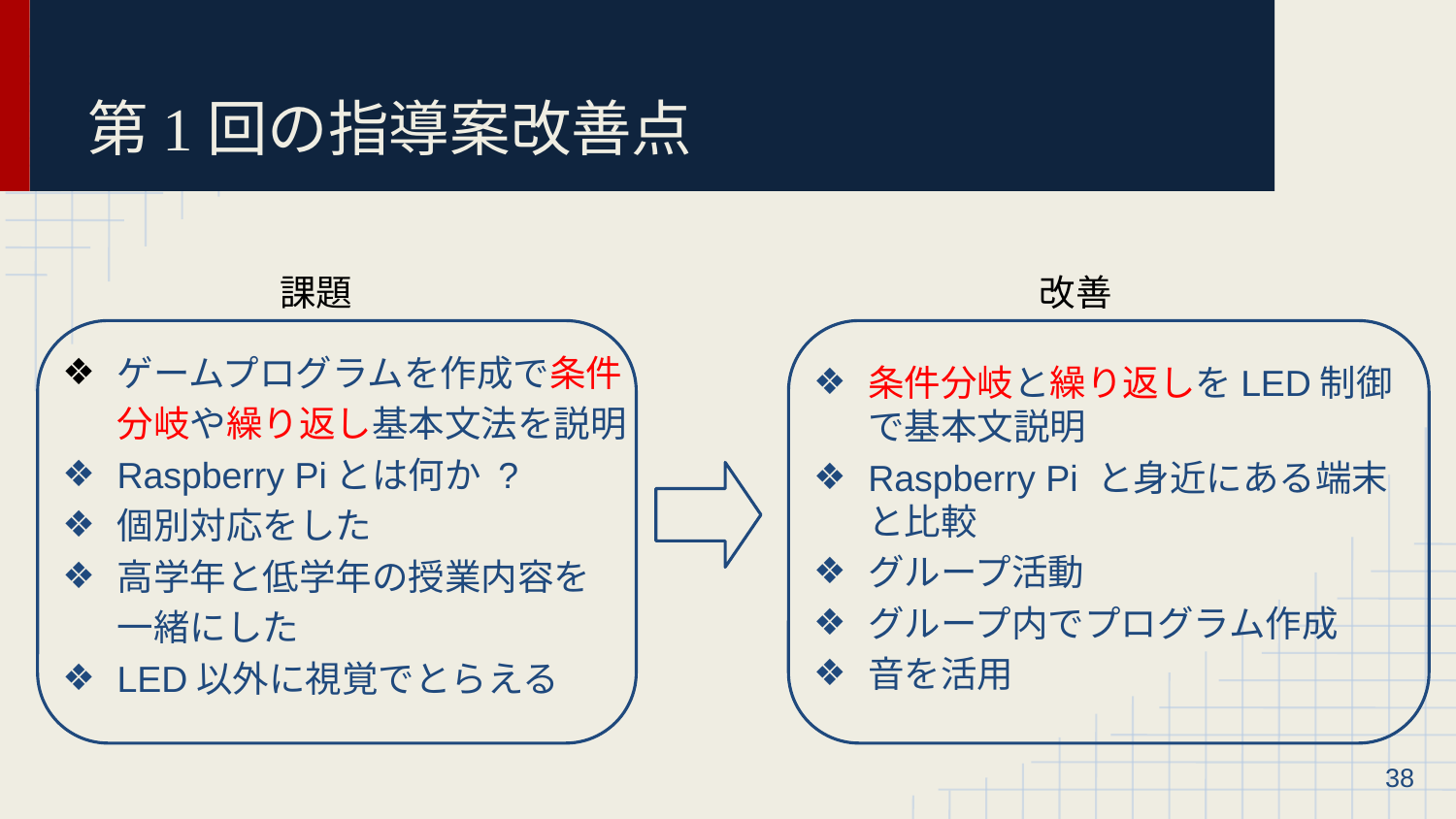

# 第1回の指導案改善点

課題
改善

ゲームプログラムを作成で条件
分岐や繰り返し基本文法を説明
Raspberry Piとは何か ?
個別対応をした
高学年と低学年の授業内容を
一緒にした
LED以外に視覚でとらえる

条件分岐と繰り返しをLED制御で基本文説明
Raspberry Pi と身近にある端末と比較
グループ活動
グループ内でプログラム作成
音を活用

38